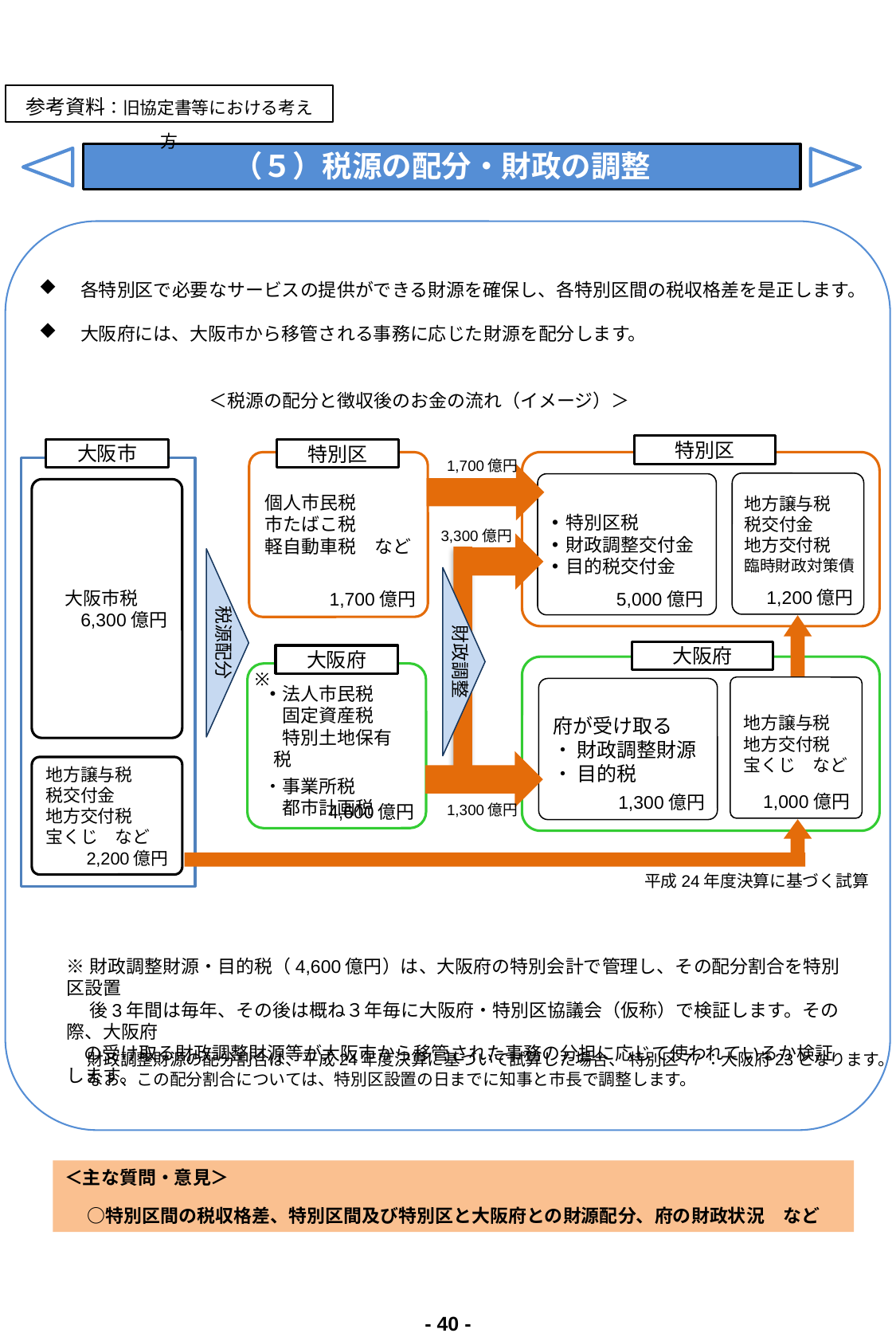

参考資料：旧協定書等における考え方

（５）税源の配分・財政の調整

　各特別区で必要なサービスの提供ができる財源を確保し、各特別区間の税収格差を是正します。

　大阪府には、大阪市から移管される事務に応じた財源を配分します。
＜税源の配分と徴収後のお金の流れ（イメージ）＞
特別区
大阪市
特別区
1,700億円

個人市民税
市たばこ税
軽自動車税　など

地方譲与税
税交付金
地方交付税
臨時財政対策債

特別区税
財政調整交付金
目的税交付金
　大阪市税
6,300億円
3,300億円

1,200億円
5,000億円
1,700億円
税源配分
財政調整

大阪府
大阪府

※
・法人市民税
　固定資産税
　特別土地保有税
・事業所税
　都市計画税

地方譲与税
地方交付税
宝くじ　など

府が受け取る
・ 財政調整財源
・ 目的税

地方譲与税
税交付金
地方交付税
宝くじ　など
2,200億円
1,000億円
1,300億円
4,600億円
1,300億円

平成24年度決算に基づく試算
※財政調整財源・目的税（4,600億円）は、大阪府の特別会計で管理し、その配分割合を特別区設置
　 後3年間は毎年、その後は概ね３年毎に大阪府・特別区協議会（仮称）で検証します。その際、大阪府
   の受け取る財政調整財源等が大阪市から移管された事務の分担に応じて使われているか検証します。
財政調整財源の配分割合は、平成24年度決算に基づいて試算した場合、 特別区77：大阪府23となります。
なお、この配分割合については、特別区設置の日までに知事と市長で調整します。

＜主な質問・意見＞

　 ○特別区間の税収格差、特別区間及び特別区と大阪府との財源配分、府の財政状況　など
- 40 -